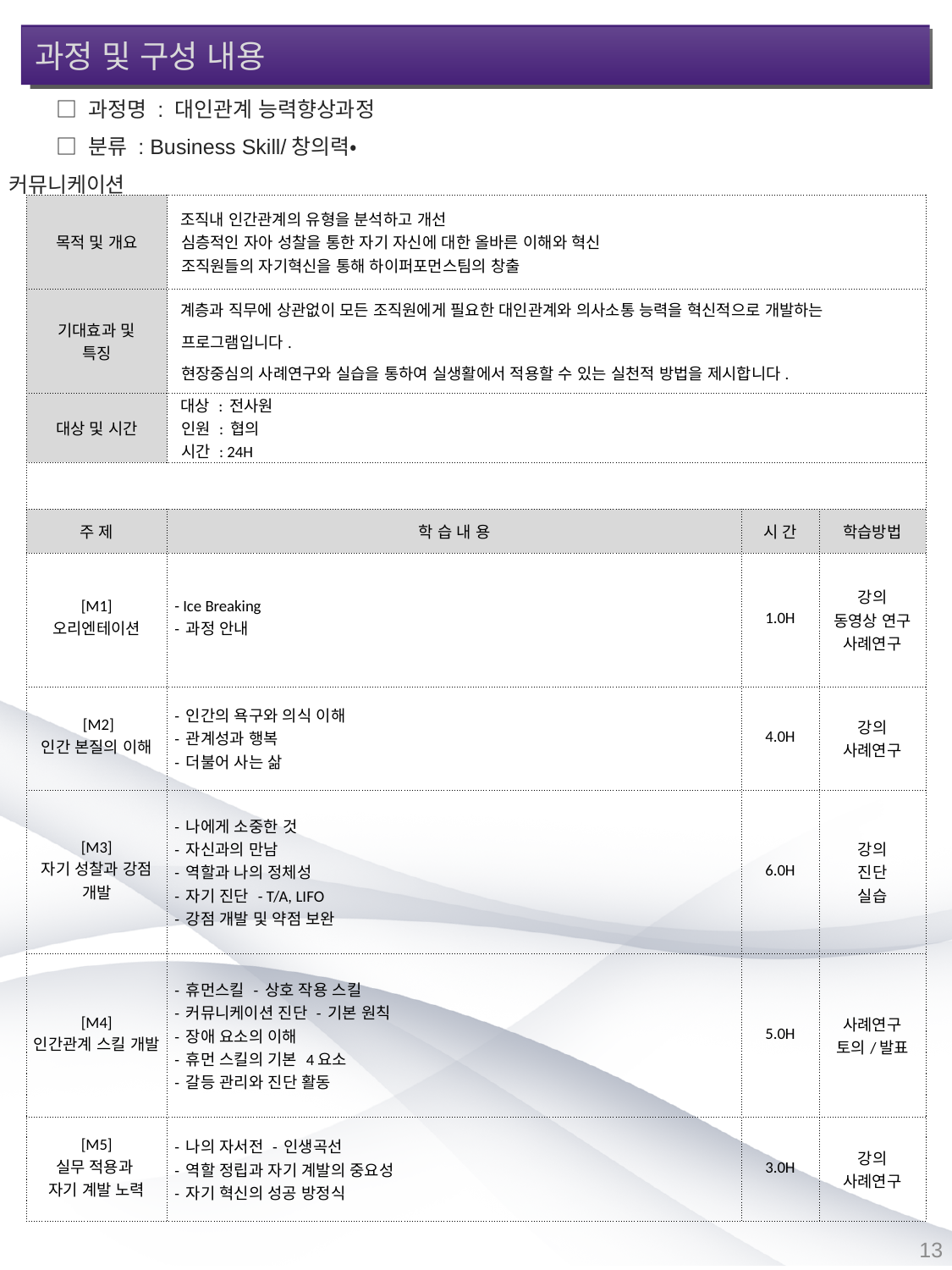

과정 및 구성 내용
□ 과정명 : 대인관계 능력향상과정
□ 분류 : Business Skill/창의력•커뮤니케이션
| 목적 및 개요 | 조직내 인간관계의 유형을 분석하고 개선 심층적인 자아 성찰을 통한 자기 자신에 대한 올바른 이해와 혁신 조직원들의 자기혁신을 통해 하이퍼포먼스팀의 창출 |  |  |
| --- | --- | --- | --- |
| 기대효과 및 특징 | 계층과 직무에 상관없이 모든 조직원에게 필요한 대인관계와 의사소통 능력을 혁신적으로 개발하는 프로그램입니다. 현장중심의 사례연구와 실습을 통하여 실생활에서 적용할 수 있는 실천적 방법을 제시합니다. |  |  |
| 대상 및 시간 | 대상 : 전사원 인원 : 협의 시간 : 24H |  |  |
|  |  |  |  |
| 주 제 | 학 습 내 용 | 시 간 | 학습방법 |
| [M1] 오리엔테이션 | - Ice Breaking - 과정 안내 | 1.0H | 강의 동영상 연구 사례연구 |
| [M2] 인간 본질의 이해 | - 인간의 욕구와 의식 이해  - 관계성과 행복  - 더불어 사는 삶 | 4.0H | 강의 사례연구 |
| [M3] 자기 성찰과 강점 개발 | - 나에게 소중한 것 - 자신과의 만남 - 역할과 나의 정체성 - 자기 진단 - T/A, LIFO - 강점 개발 및 약점 보완 | 6.0H | 강의 진단 실습 |
| [M4] 인간관계 스킬 개발 | - 휴먼스킬 - 상호 작용 스킬 - 커뮤니케이션 진단 - 기본 원칙 - 장애 요소의 이해 - 휴먼 스킬의 기본 4요소 - 갈등 관리와 진단 활동 | 5.0H | 사례연구 토의/발표 |
| [M5] 실무 적용과 자기 계발 노력 | - 나의 자서전 - 인생곡선 - 역할 정립과 자기 계발의 중요성 - 자기 혁신의 성공 방정식 | 3.0H | 강의 사례연구 |
13